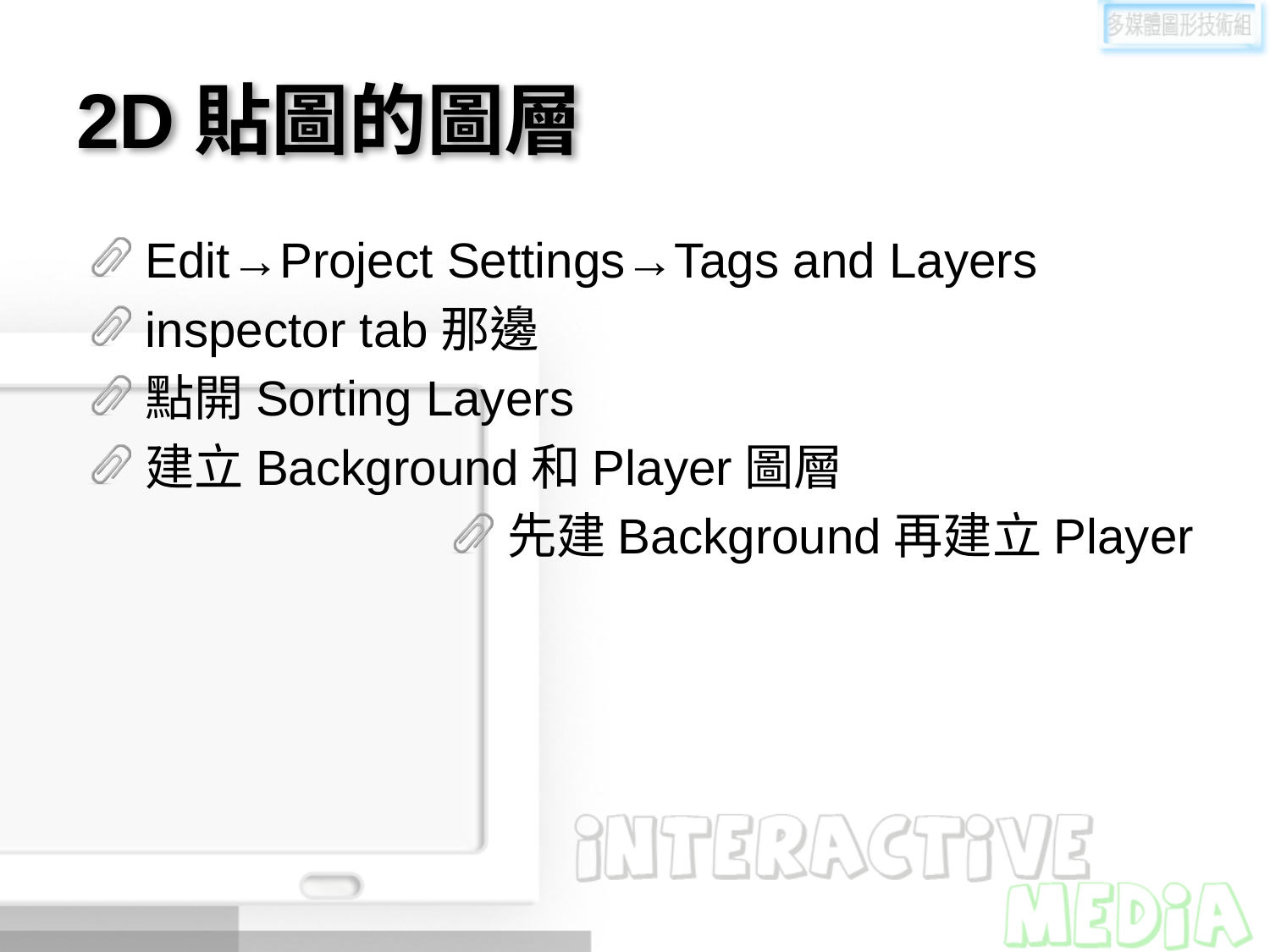

# 2D貼圖的圖層
Edit→Project Settings→Tags and Layers
inspector tab那邊
點開Sorting Layers
建立Background和Player圖層
先建Background再建立Player